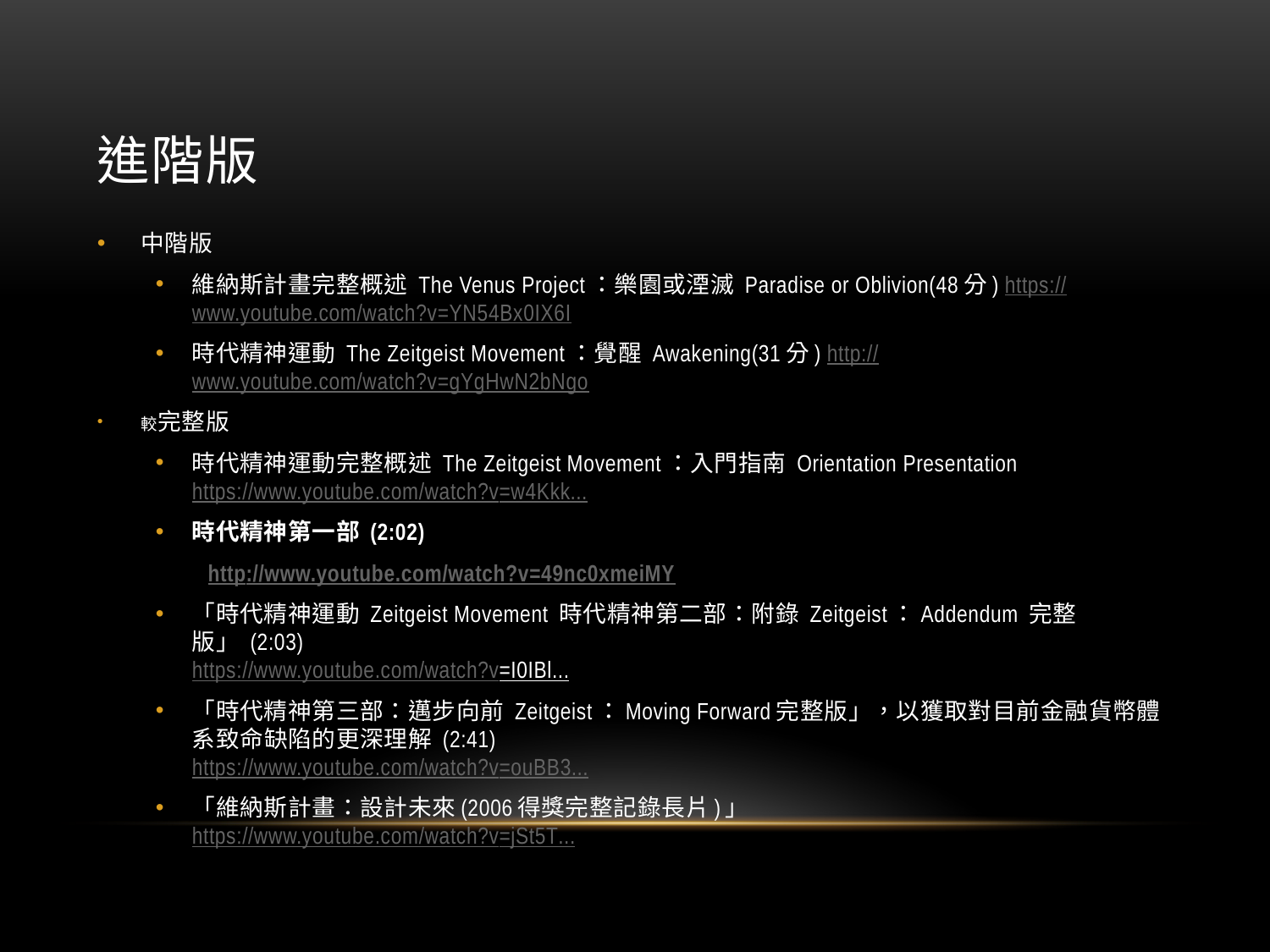

# 進階版
中階版
維納斯計畫完整概述 The Venus Project：樂園或湮滅 Paradise or Oblivion(48分) https://www.youtube.com/watch?v=YN54Bx0IX6I
時代精神運動 The Zeitgeist Movement：覺醒 Awakening(31分) http://www.youtube.com/watch?v=gYgHwN2bNgo
較完整版
時代精神運動完整概述 The Zeitgeist Movement：入門指南 Orientation Presentation 
https://www.youtube.com/watch?v=w4Kkk...
時代精神第一部 (2:02)
　　http://www.youtube.com/watch?v=49nc0xmeiMY
「時代精神運動 Zeitgeist Movement 時代精神第二部：附錄 Zeitgeist：Addendum 完整版」 (2:03)
https://www.youtube.com/watch?v=I0IBl...
「時代精神第三部：邁步向前 Zeitgeist：Moving Forward完整版」，以獲取對目前金融貨幣體系致命缺陷的更深理解 (2:41)
https://www.youtube.com/watch?v=ouBB3...
「維納斯計畫：設計未來(2006得獎完整記錄長片)」
https://www.youtube.com/watch?v=jSt5T...